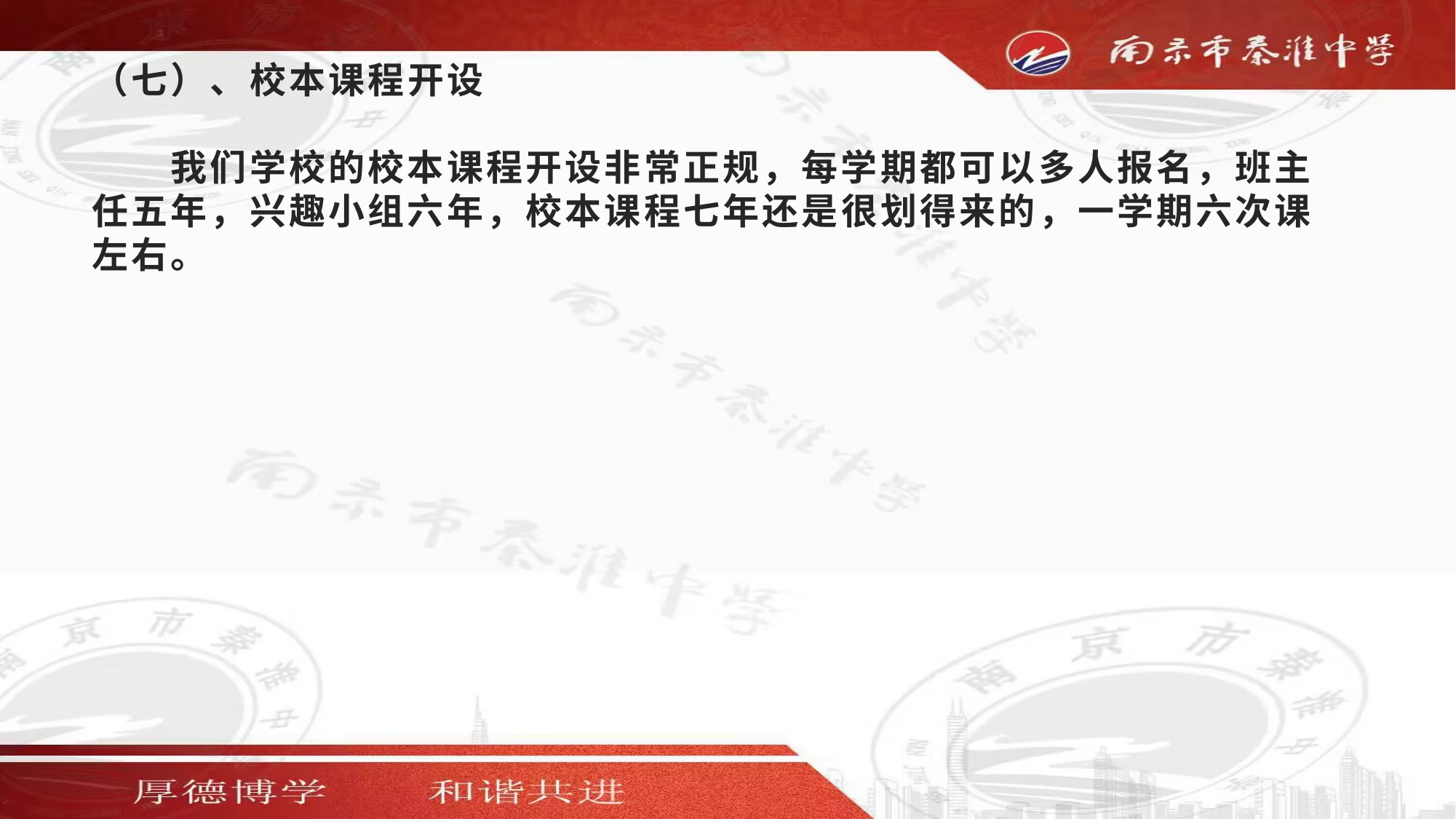

# （七）、校本课程开设 我们学校的校本课程开设非常正规，每学期都可以多人报名，班主任五年，兴趣小组六年，校本课程七年还是很划得来的，一学期六次课左右。